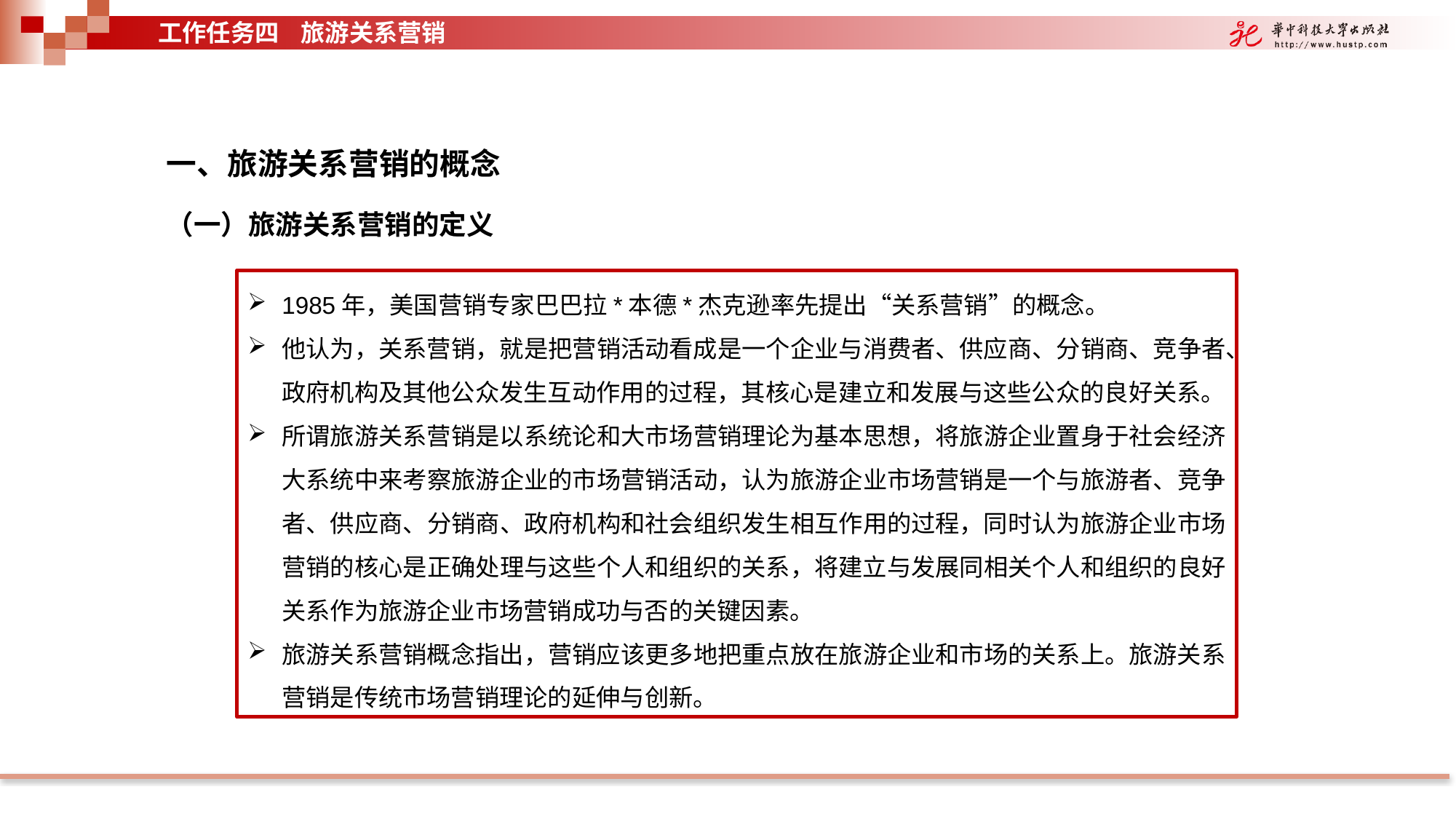

工作任务四    旅游关系营销
一、旅游关系营销的概念
（一）旅游关系营销的定义
1985年，美国营销专家巴巴拉*本德*杰克逊率先提出“关系营销”的概念。
他认为，关系营销，就是把营销活动看成是一个企业与消费者、供应商、分销商、竞争者、政府机构及其他公众发生互动作用的过程，其核心是建立和发展与这些公众的良好关系。
所谓旅游关系营销是以系统论和大市场营销理论为基本思想，将旅游企业置身于社会经济大系统中来考察旅游企业的市场营销活动，认为旅游企业市场营销是一个与旅游者、竞争者、供应商、分销商、政府机构和社会组织发生相互作用的过程，同时认为旅游企业市场营销的核心是正确处理与这些个人和组织的关系，将建立与发展同相关个人和组织的良好关系作为旅游企业市场营销成功与否的关键因素。
旅游关系营销概念指出，营销应该更多地把重点放在旅游企业和市场的关系上。旅游关系营销是传统市场营销理论的延伸与创新。